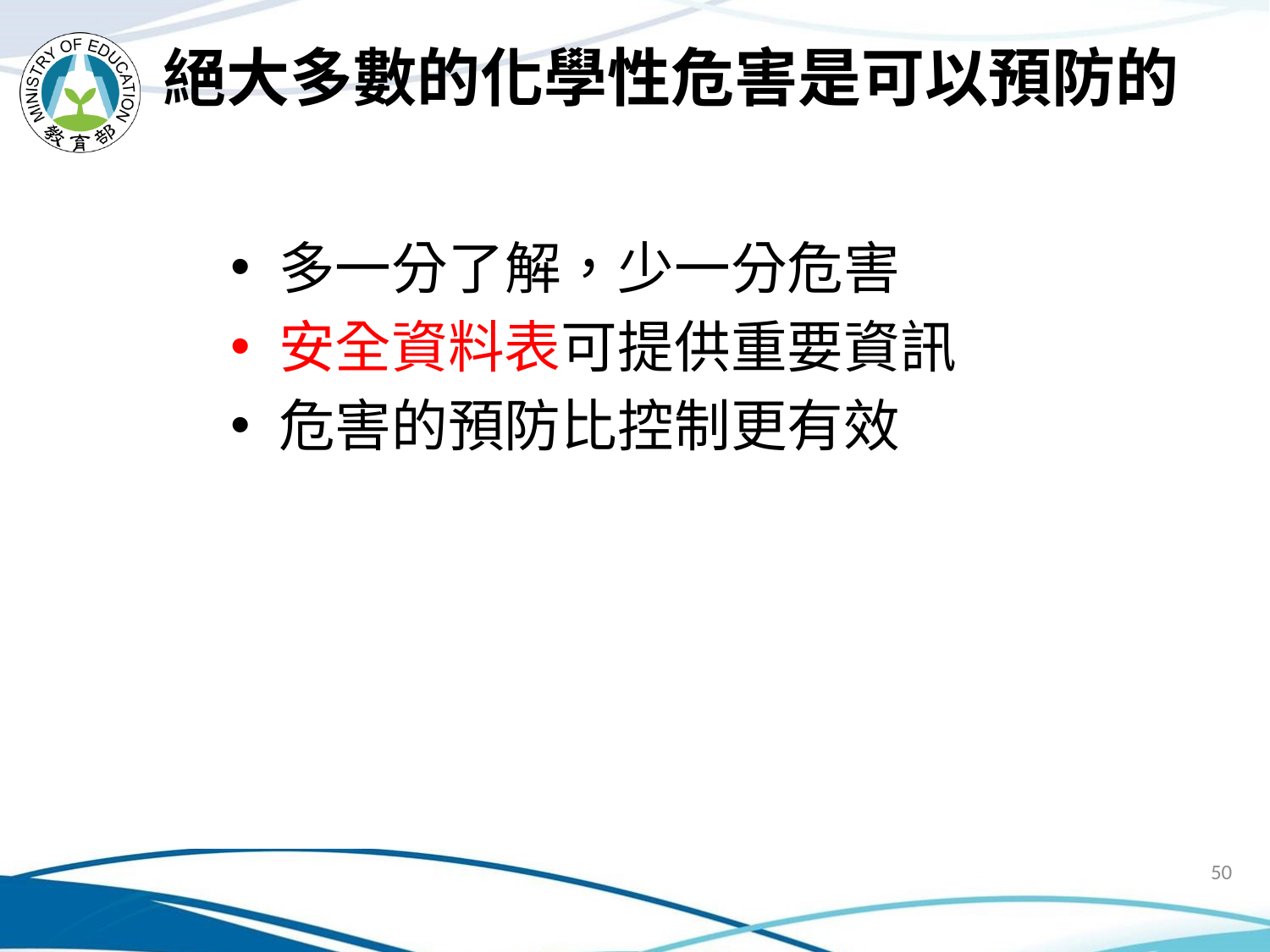

# 絕大多數的化學性危害是可以預防的
多一分了解，少一分危害
安全資料表可提供重要資訊
危害的預防比控制更有效
50